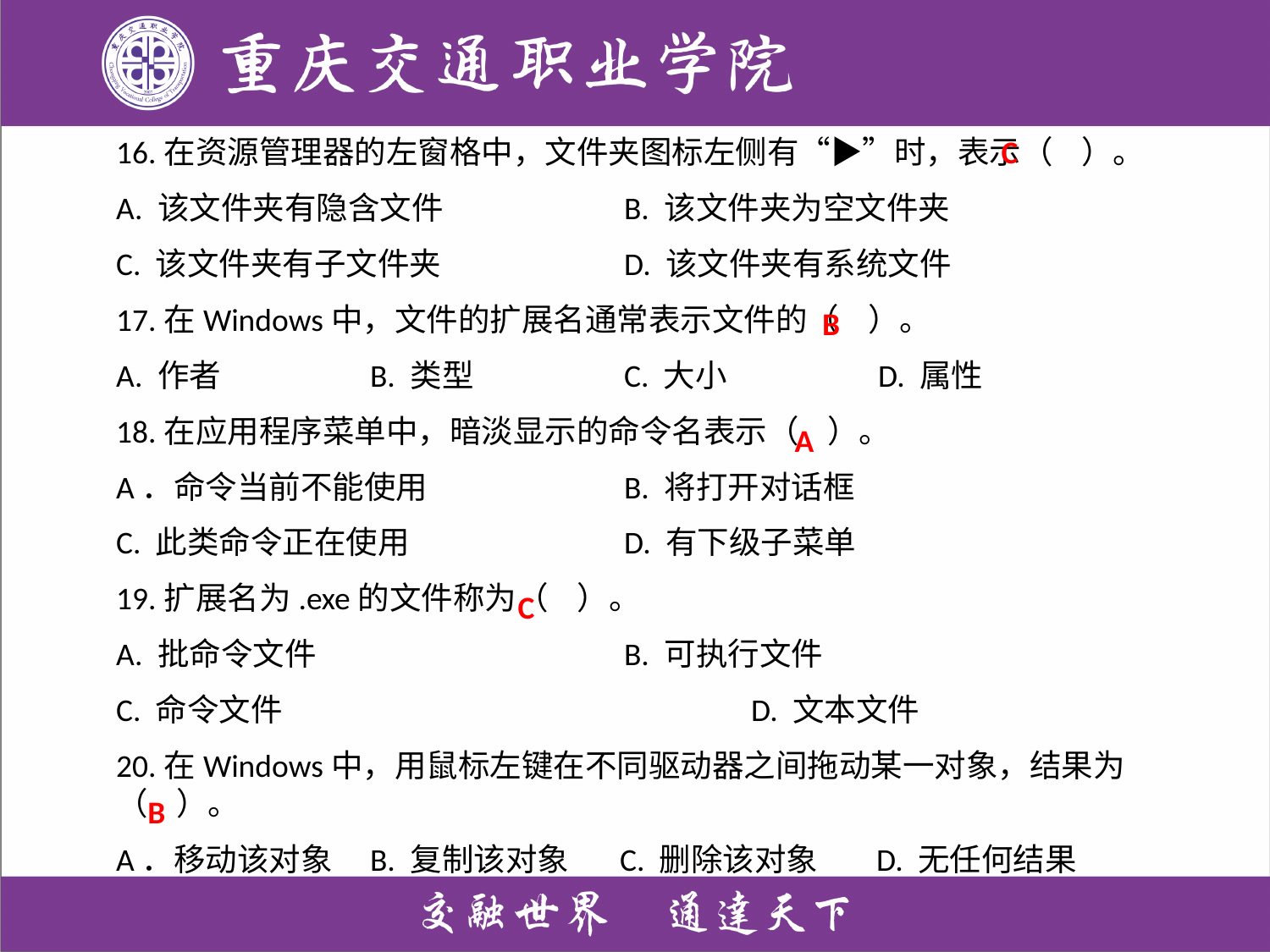

16.在资源管理器的左窗格中，文件夹图标左侧有“▶”时，表示（    ）。
A. 该文件夹有隐含文件		B. 该文件夹为空文件夹
C. 该文件夹有子文件夹		D. 该文件夹有系统文件
17.在Windows中，文件的扩展名通常表示文件的（    ）。
A. 作者		B. 类型		C. 大小		D. 属性
18.在应用程序菜单中，暗淡显示的命令名表示（    ）。
A．命令当前不能使用		B. 将打开对话框
C. 此类命令正在使用		D. 有下级子菜单
19.扩展名为.exe的文件称为（    ）。
A. 批命令文件			B. 可执行文件
C. 命令文件				D. 文本文件
20.在Windows中，用鼠标左键在不同驱动器之间拖动某一对象，结果为（    ）。
A．移动该对象	B. 复制该对象      C. 删除该对象       D. 无任何结果
C
B
A
C
B